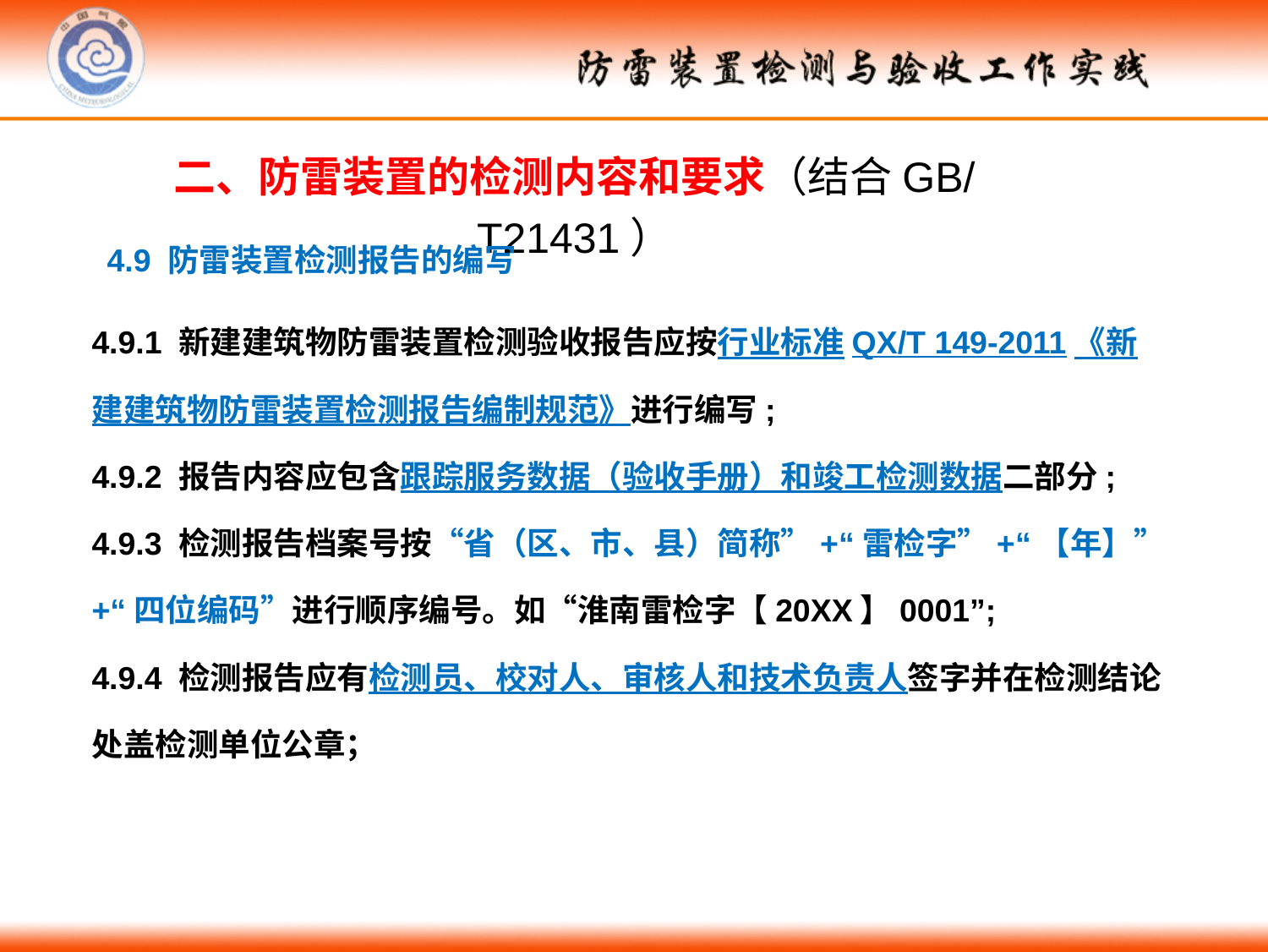

二、防雷装置的检测内容和要求（结合GB/T21431）
4.9 防雷装置检测报告的编写
4.9.1 新建建筑物防雷装置检测验收报告应按行业标准QX/T 149-2011《新建建筑物防雷装置检测报告编制规范》进行编写;
4.9.2 报告内容应包含跟踪服务数据（验收手册）和竣工检测数据二部分;
4.9.3 检测报告档案号按“省（区、市、县）简称”+“雷检字”+“【年】”+“四位编码”进行顺序编号。如“淮南雷检字【20XX】0001”;
4.9.4 检测报告应有检测员、校对人、审核人和技术负责人签字并在检测结论处盖检测单位公章；